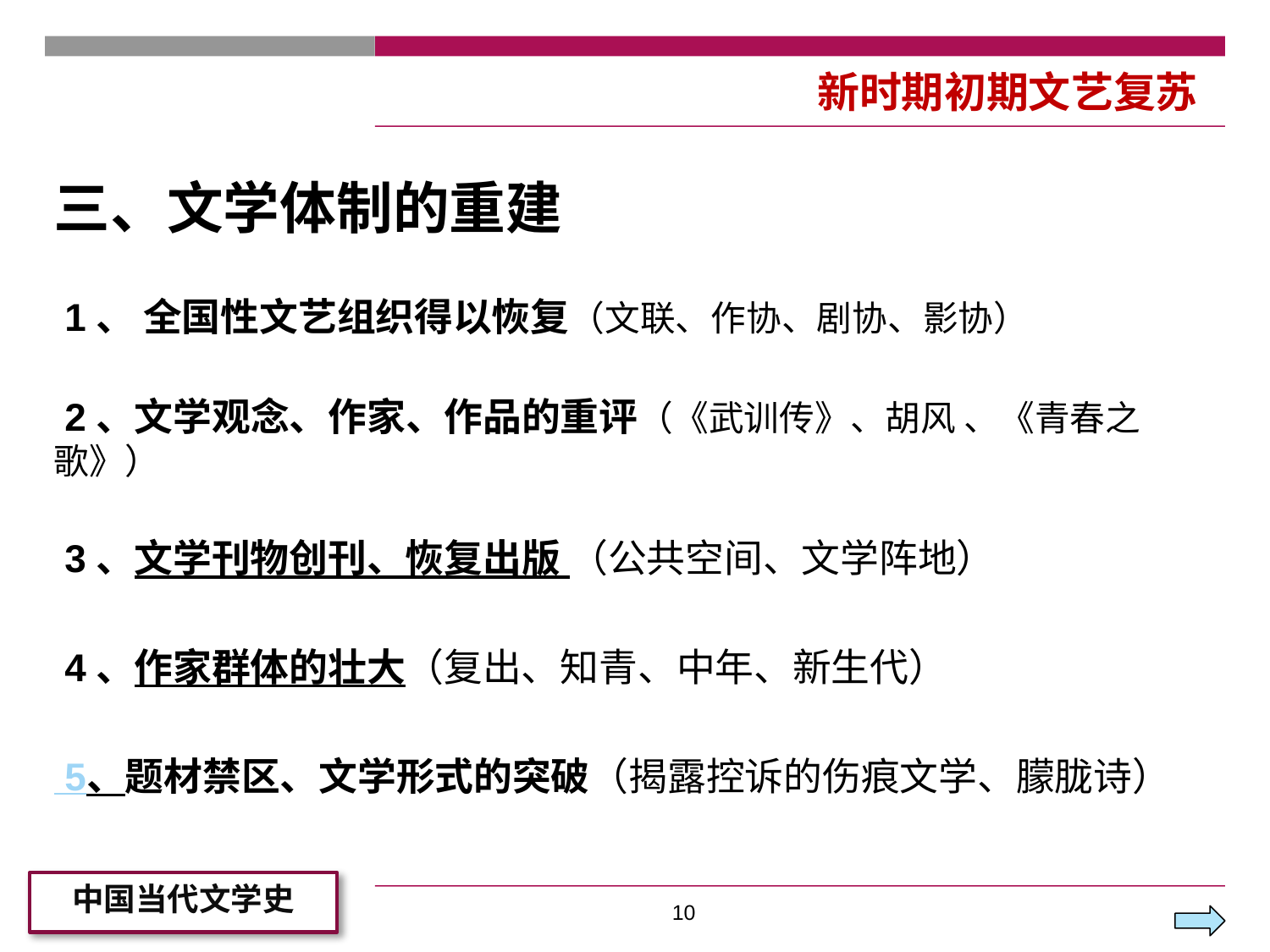

#
新时期初期文艺复苏
三、文学体制的重建
 1、 全国性文艺组织得以恢复（文联、作协、剧协、影协）
 2、文学观念、作家、作品的重评（《武训传》、胡风 、《青春之歌》）
 3、文学刊物创刊、恢复出版 （公共空间、文学阵地）
 4、作家群体的壮大（复出、知青、中年、新生代）
 5、题材禁区、文学形式的突破（揭露控诉的伤痕文学、朦胧诗）
10